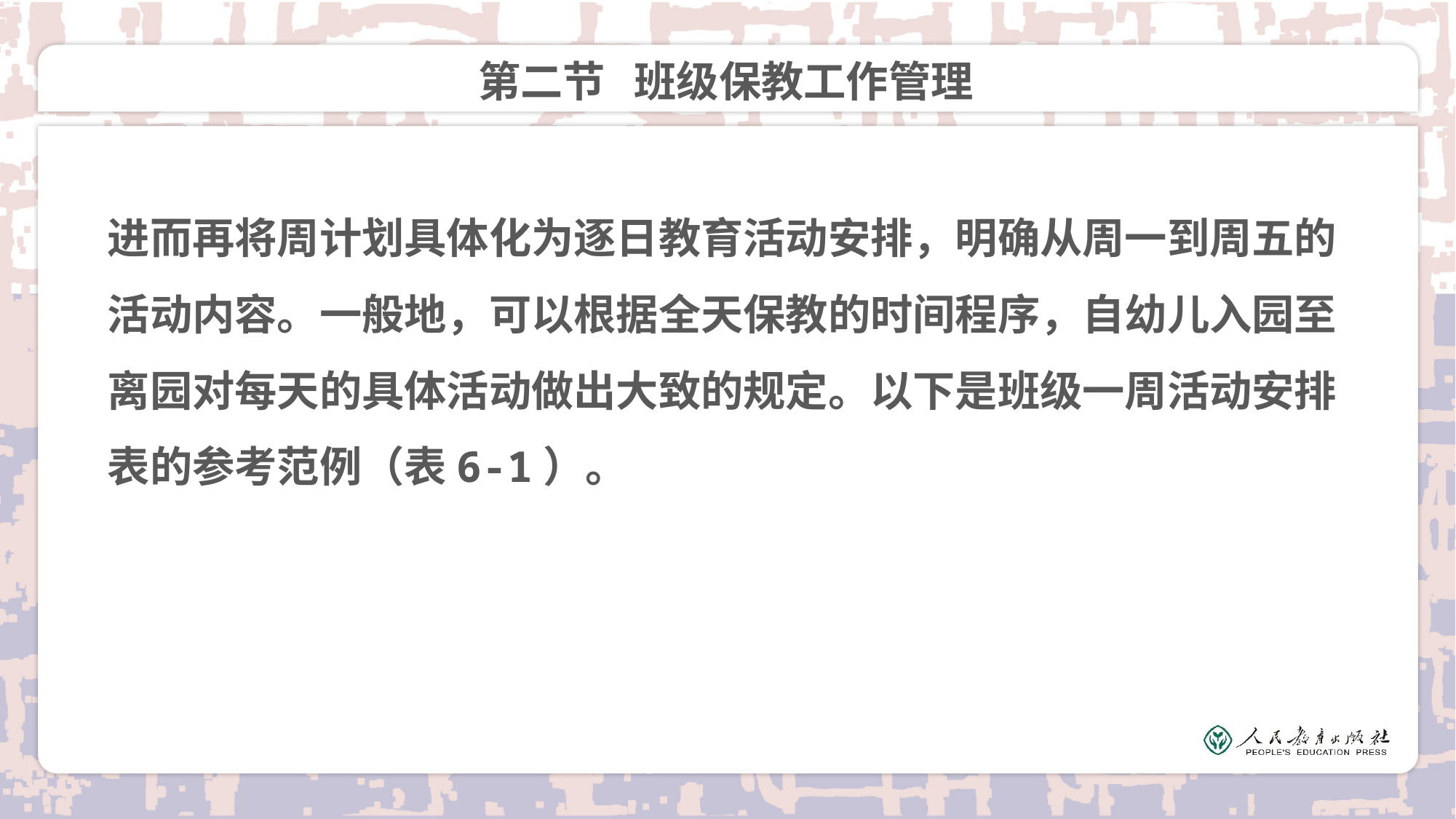

# 第二节   班级保教工作管理
进而再将周计划具体化为逐日教育活动安排，明确从周一到周五的活动内容。一般地，可以根据全天保教的时间程序，自幼儿入园至离园对每天的具体活动做出大致的规定。以下是班级一周活动安排表的参考范例（表6-1）。